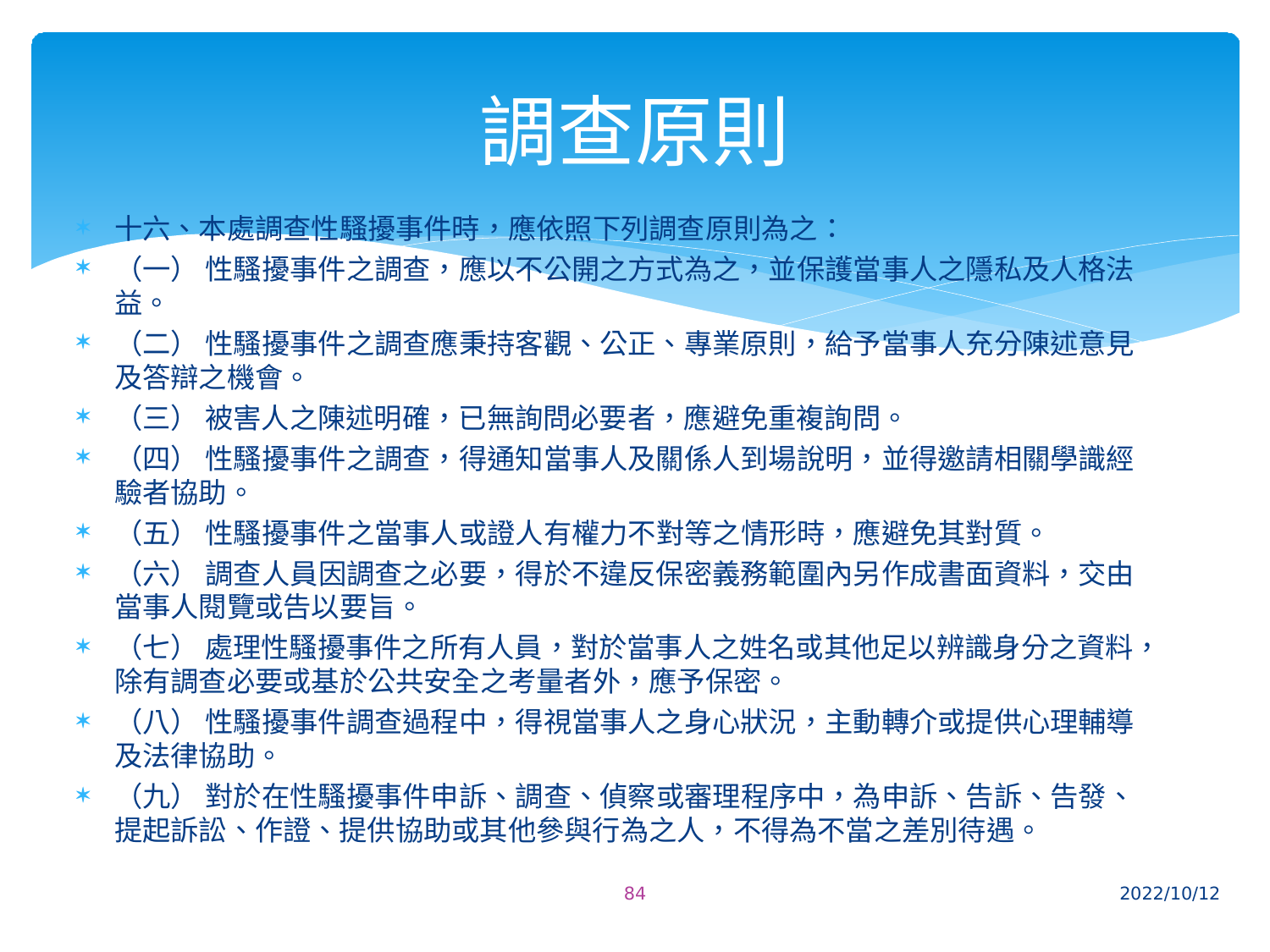

# 調查原則
十六、本處調查性騷擾事件時，應依照下列調查原則為之：
（一） 性騷擾事件之調查，應以不公開之方式為之，並保護當事人之隱私及人格法 益。
（二） 性騷擾事件之調查應秉持客觀、公正、專業原則，給予當事人充分陳述意見 及答辯之機會。
（三） 被害人之陳述明確，已無詢問必要者，應避免重複詢問。
（四） 性騷擾事件之調查，得通知當事人及關係人到場說明，並得邀請相關學識經 驗者協助。
（五） 性騷擾事件之當事人或證人有權力不對等之情形時，應避免其對質。
（六） 調查人員因調查之必要，得於不違反保密義務範圍內另作成書面資料，交由 當事人閱覽或告以要旨。
（七） 處理性騷擾事件之所有人員，對於當事人之姓名或其他足以辨識身分之資料， 除有調查必要或基於公共安全之考量者外，應予保密。
（八） 性騷擾事件調查過程中，得視當事人之身心狀況，主動轉介或提供心理輔導 及法律協助。
（九） 對於在性騷擾事件申訴、調查、偵察或審理程序中，為申訴、告訴、告發、
提起訴訟、作證、提供協助或其他參與行為之人，不得為不當之差別待遇。
84
2022/10/12